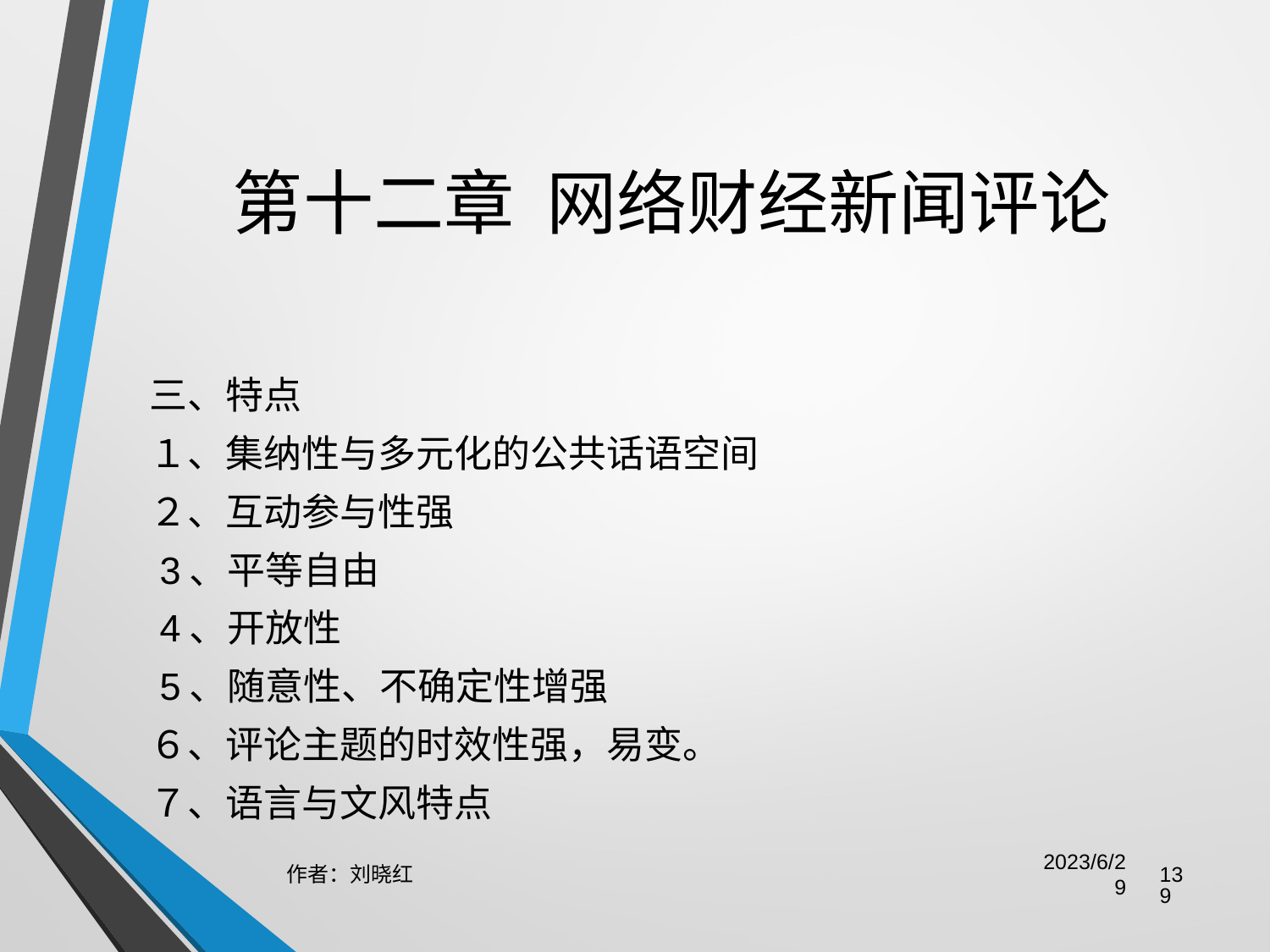

# 第十二章  网络财经新闻评论
三、特点
１、集纳性与多元化的公共话语空间
２、互动参与性强
 3、平等自由
 4、开放性
 5、随意性、不确定性增强
６、评论主题的时效性强，易变。
７、语言与文风特点

作者：刘晓红
2023/6/29
139